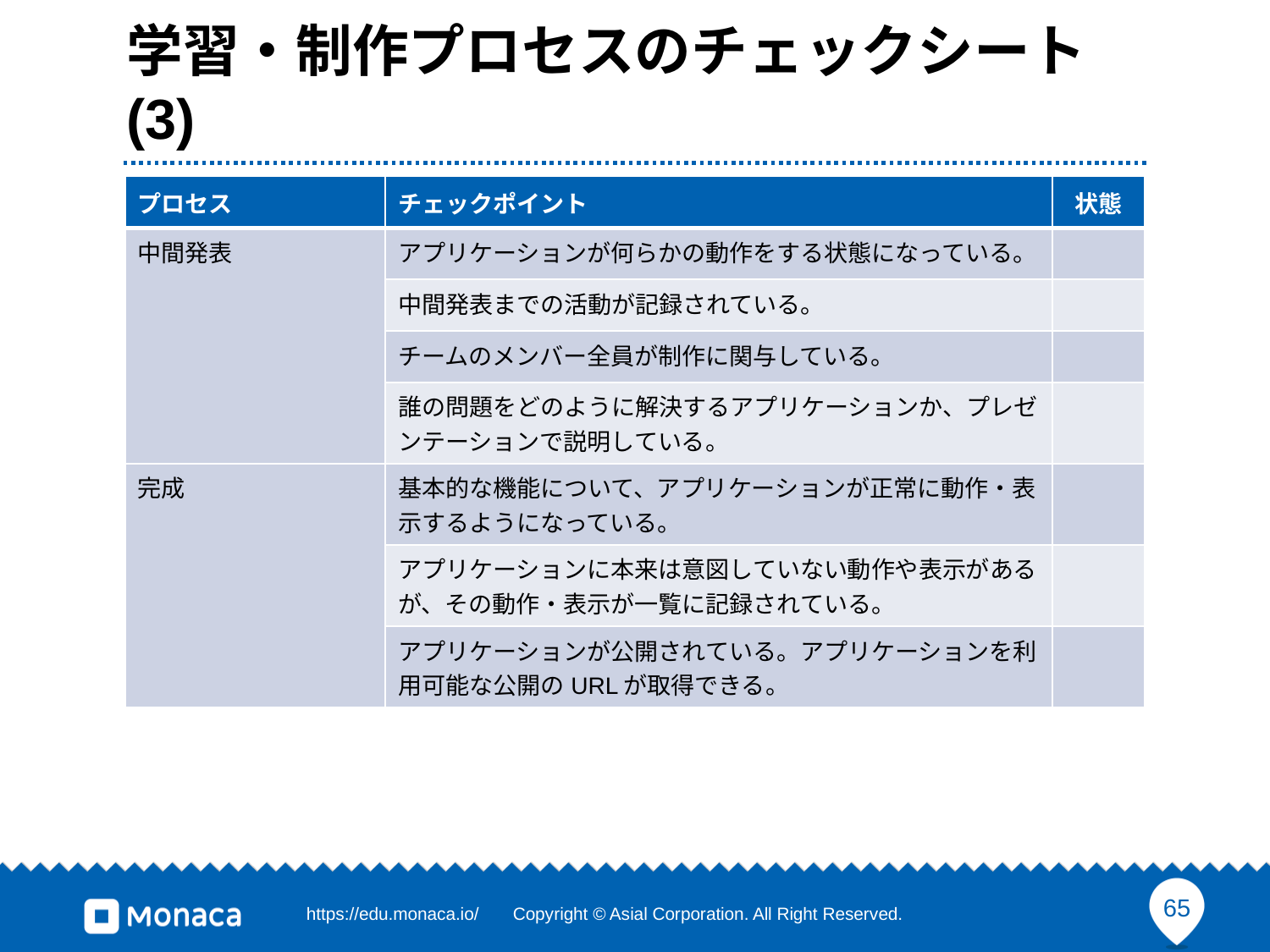

# 学習・制作プロセスのチェックシート(3)
| プロセス | チェックポイント | 状態 |
| --- | --- | --- |
| 中間発表 | アプリケーションが何らかの動作をする状態になっている。 |  |
|  | 中間発表までの活動が記録されている。 |  |
|  | チームのメンバー全員が制作に関与している。 |  |
|  | 誰の問題をどのように解決するアプリケーションか、プレゼンテーションで説明している。 |  |
| 完成 | 基本的な機能について、アプリケーションが正常に動作・表示するようになっている。 |  |
|  | アプリケーションに本来は意図していない動作や表示があるが、その動作・表示が一覧に記録されている。 |  |
|  | アプリケーションが公開されている。アプリケーションを利用可能な公開のURLが取得できる。 |  |